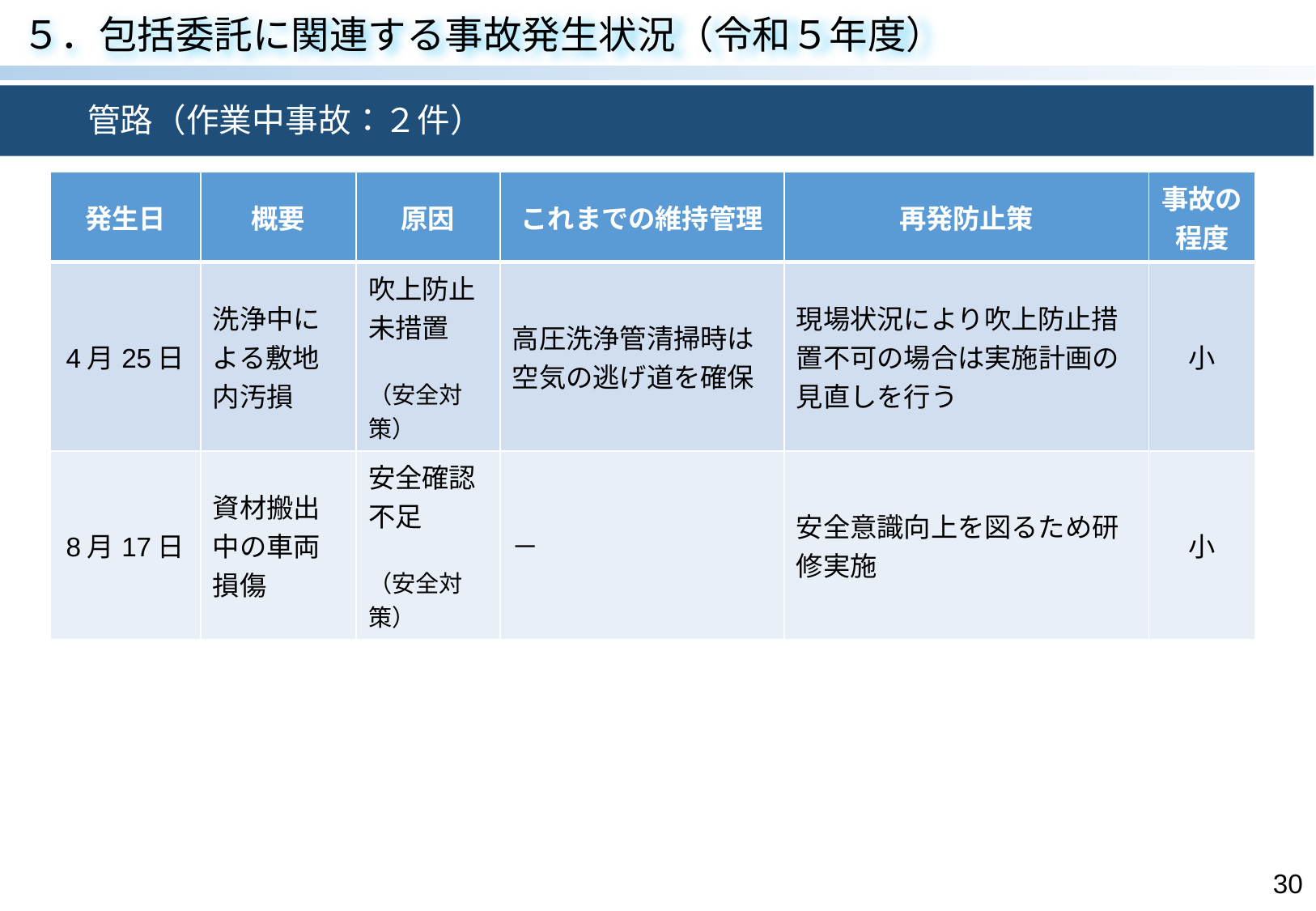

５．包括委託に関連する事故発生状況（令和５年度）
　　管路（作業中事故：２件）
| 発生日 | 概要 | 原因 | これまでの維持管理 | 再発防止策 | 事故の程度 |
| --- | --- | --- | --- | --- | --- |
| 4月25日 | 洗浄中による敷地内汚損 | 吹上防止未措置 （安全対策） | 高圧洗浄管清掃時は空気の逃げ道を確保 | 現場状況により吹上防止措置不可の場合は実施計画の見直しを行う | 小 |
| 8月17日 | 資材搬出中の車両損傷 | 安全確認不足 （安全対策） | － | 安全意識向上を図るため研修実施 | 小 |
30